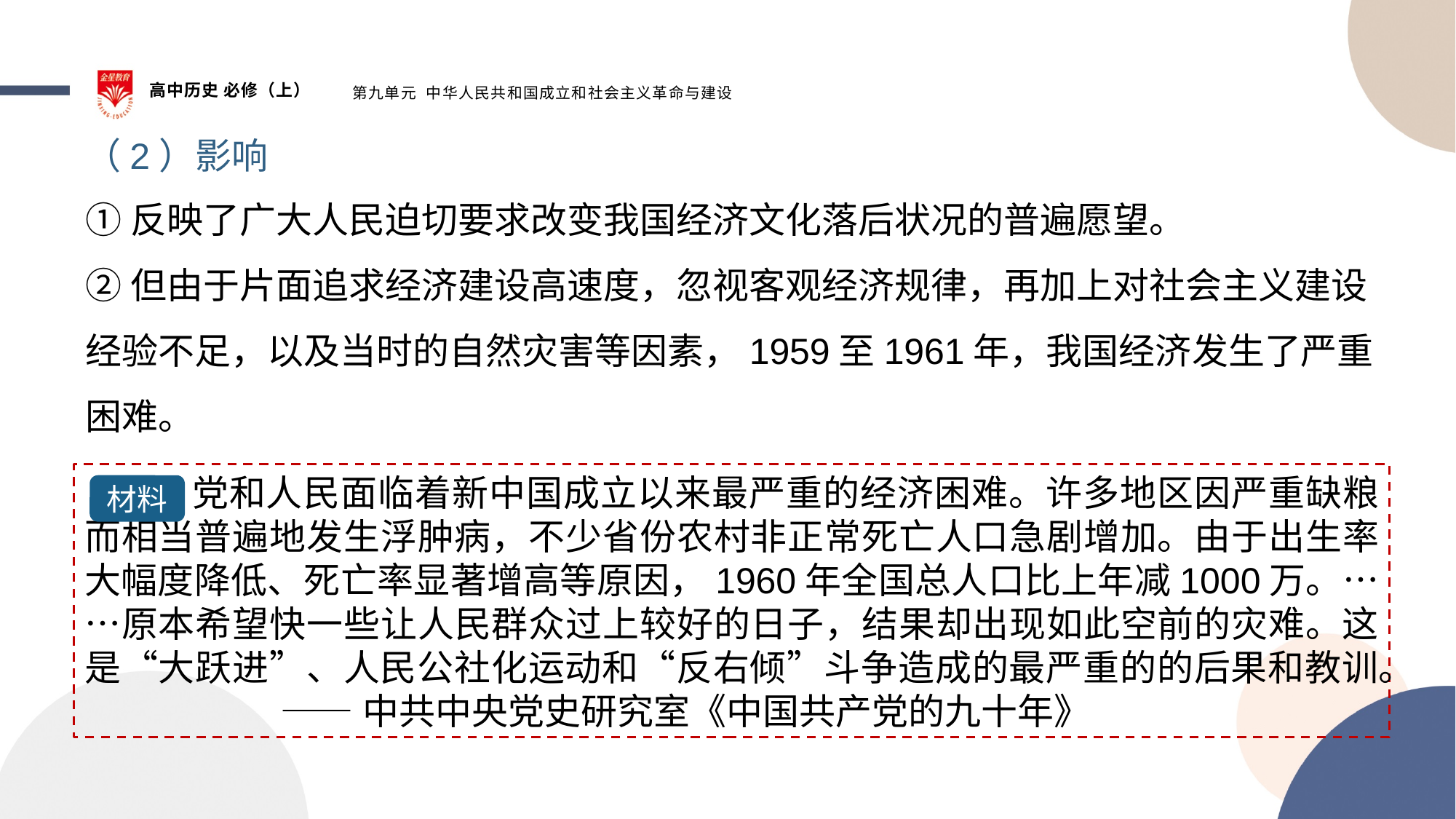

高中历史 必修（上）

第九单元  中华人民共和国成立和社会主义革命与建设
（2）影响
①反映了广大人民迫切要求改变我国经济文化落后状况的普遍愿望。
②但由于片面追求经济建设高速度，忽视客观经济规律，再加上对社会主义建设经验不足，以及当时的自然灾害等因素，1959至1961年，我国经济发生了严重困难。
           党和人民面临着新中国成立以来最严重的经济困难。许多地区因严重缺粮而相当普遍地发生浮肿病，不少省份农村非正常死亡人口急剧增加。由于出生率大幅度降低、死亡率显著增高等原因，1960年全国总人口比上年减1000万。……原本希望快一些让人民群众过上较好的日子，结果却出现如此空前的灾难。这是“大跃进”、人民公社化运动和“反右倾”斗争造成的最严重的的后果和教训。
                        ——中共中央党史研究室《中国共产党的九十年》
材料